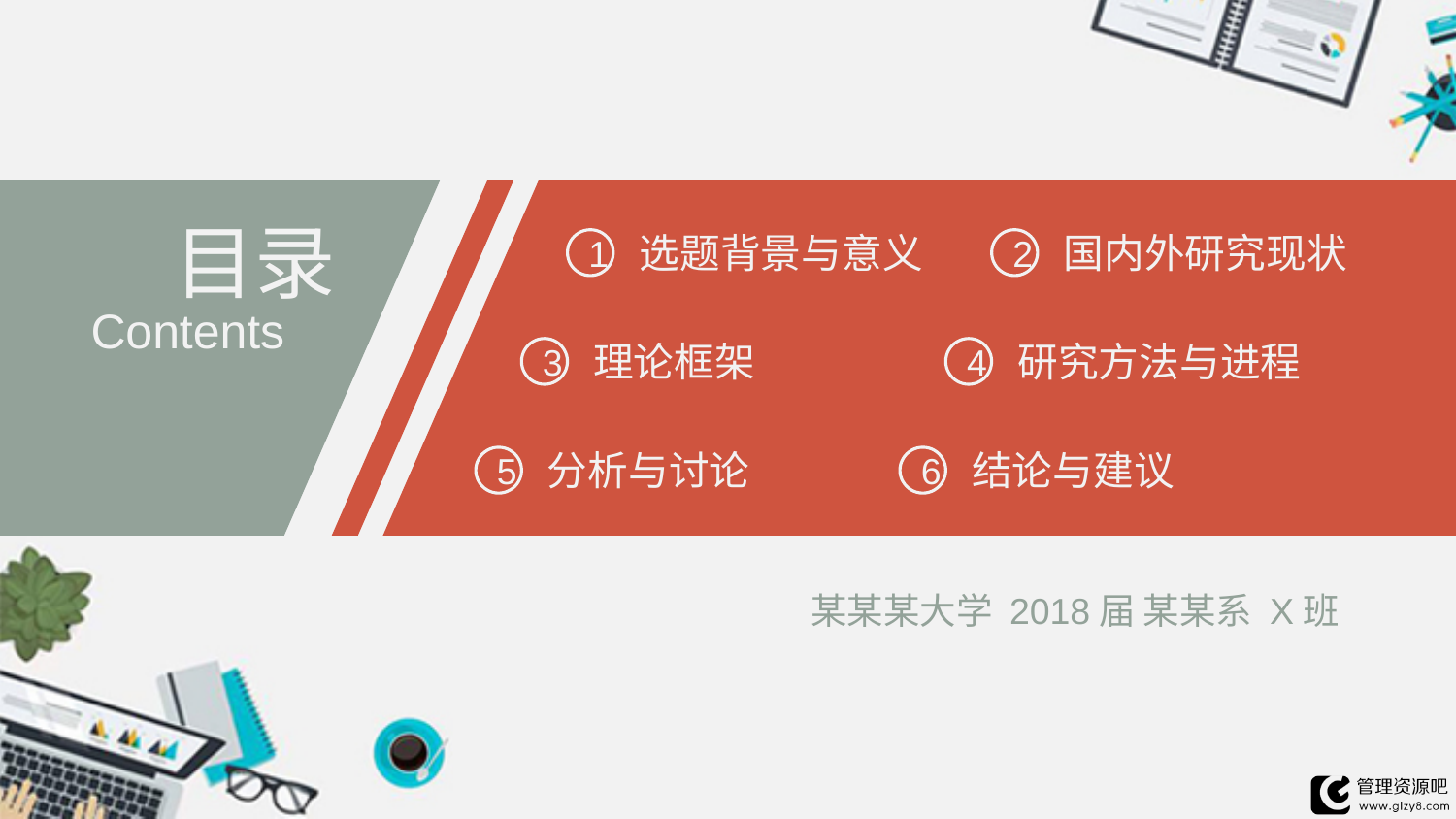

目录
选题背景与意义
1
国内外研究现状
2
Contents
理论框架
3
研究方法与进程
4
分析与讨论
5
结论与建议
6
某某某大学 2018届 某某系 X班